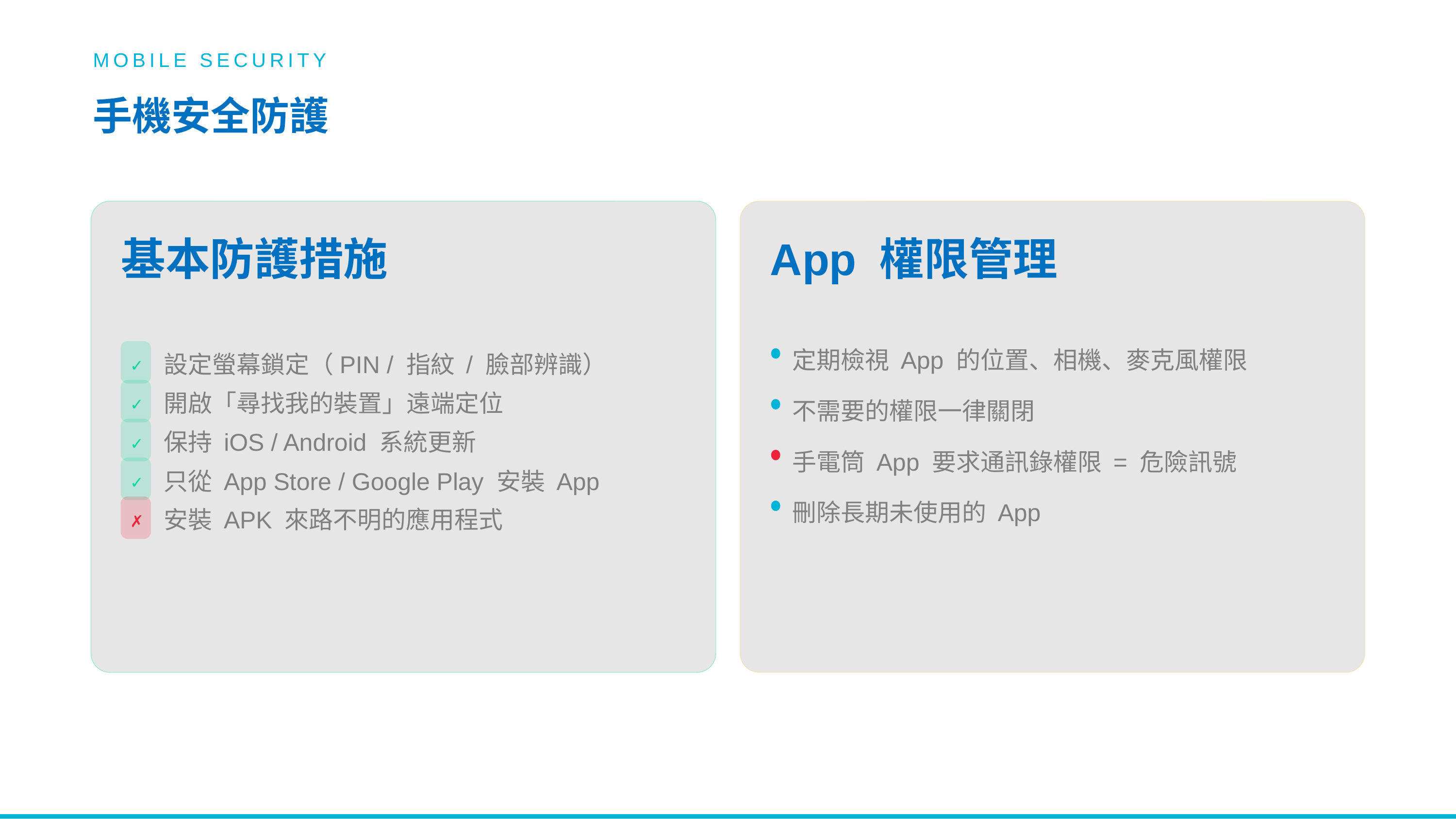

MOBILE SECURITY
手機安全防護

基本防護措施
App 權限管理
定期檢視 App 的位置、相機、麥克風權限

✓

設定螢幕鎖定（PIN / 指紋 / 臉部辨識）

✓
不需要的權限一律關閉
開啟「尋找我的裝置」遠端定位

✓
保持 iOS / Android 系統更新
手電筒 App 要求通訊錄權限 = 危險訊號

✓
只從 App Store / Google Play 安裝 App
刪除長期未使用的 App

✗

安裝 APK 來路不明的應用程式